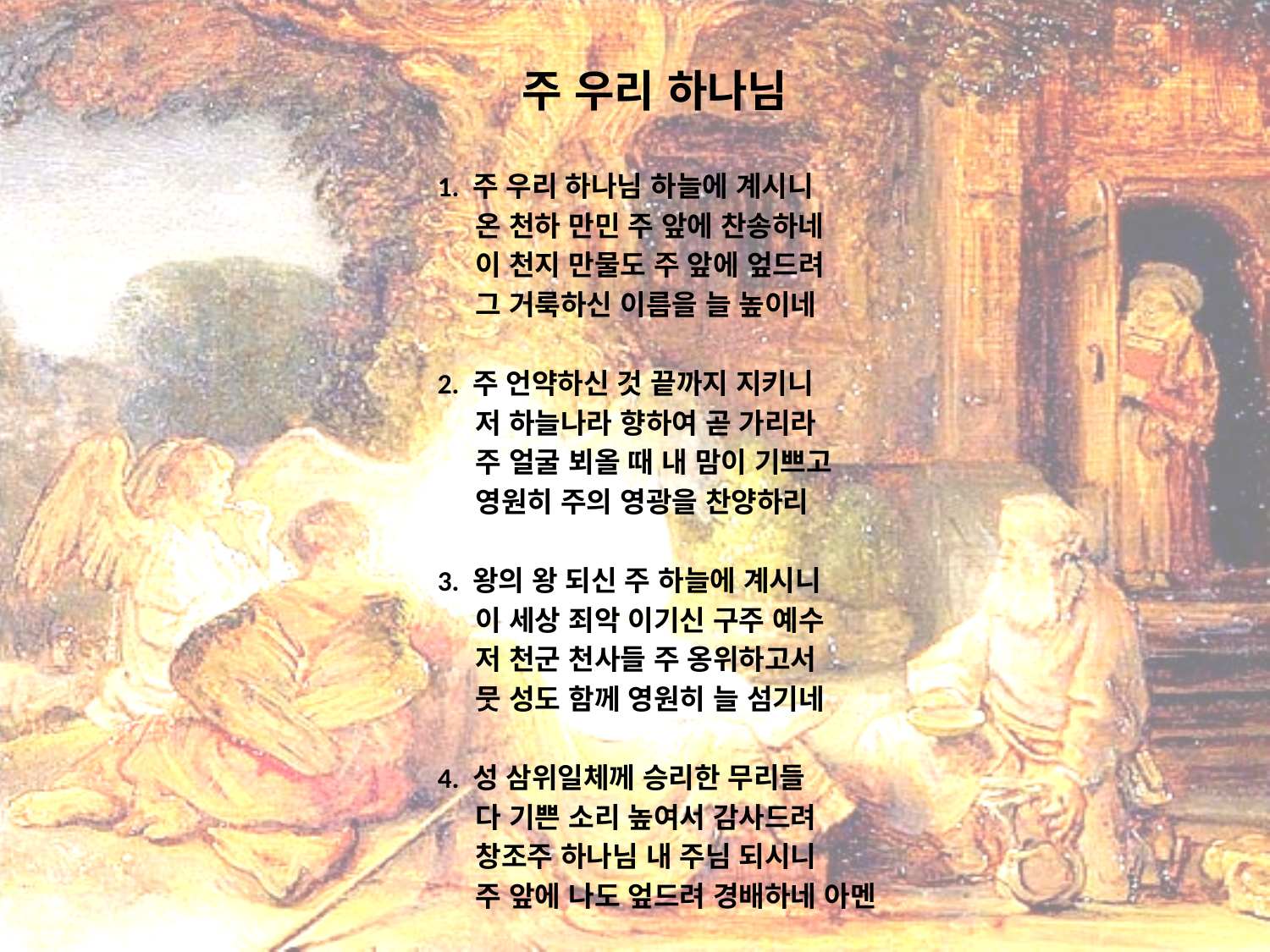

# 주 우리 하나님
1. 주 우리 하나님 하늘에 계시니
    온 천하 만민 주 앞에 찬송하네
    이 천지 만물도 주 앞에 엎드려
    그 거룩하신 이름을 늘 높이네

2. 주 언약하신 것 끝까지 지키니
    저 하늘나라 향하여 곧 가리라
    주 얼굴 뵈올 때 내 맘이 기쁘고
    영원히 주의 영광을 찬양하리

3. 왕의 왕 되신 주 하늘에 계시니
    이 세상 죄악 이기신 구주 예수
    저 천군 천사들 주 옹위하고서
    뭇 성도 함께 영원히 늘 섬기네

4. 성 삼위일체께 승리한 무리들
    다 기쁜 소리 높여서 감사드려
    창조주 하나님 내 주님 되시니
    주 앞에 나도 엎드려 경배하네 아멘